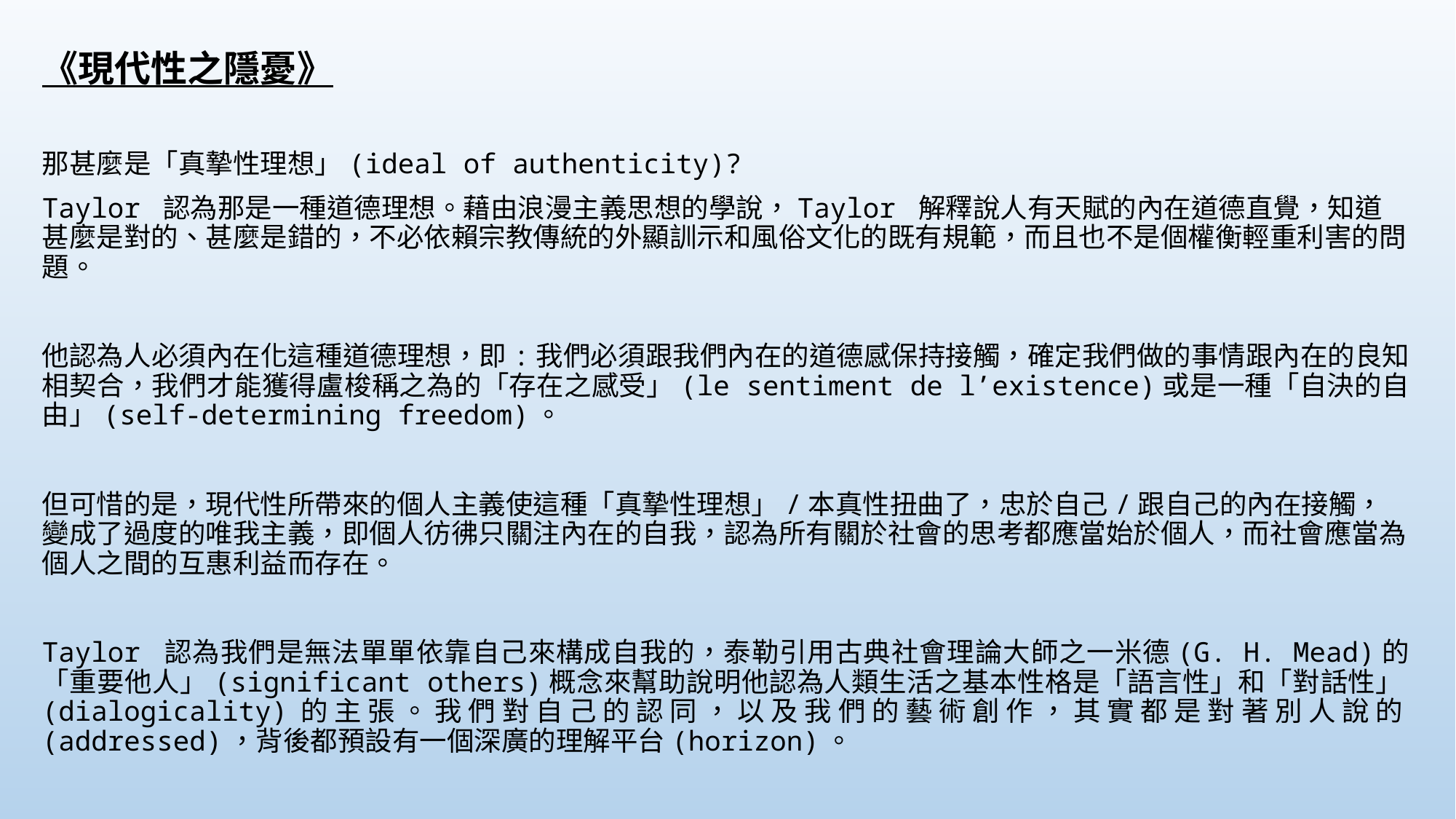

《現代性之隱憂》

那甚麼是「真摯性理想」(ideal of authenticity)?
Taylor 認為那是一種道德理想。藉由浪漫主義思想的學說，Taylor 解釋說人有天賦的內在道德直覺，知道甚麼是對的、甚麼是錯的，不必依賴宗教傳統的外顯訓示和風俗文化的既有規範，而且也不是個權衡輕重利害的問題。

他認為人必須內在化這種道德理想，即:我們必須跟我們內在的道德感保持接觸，確定我們做的事情跟內在的良知相契合，我們才能獲得盧梭稱之為的「存在之感受」(le sentiment de l’existence)或是一種「自決的自由」(self-determining freedom)。

但可惜的是，現代性所帶來的個人主義使這種「真摯性理想」/本真性扭曲了，忠於自己/跟自己的內在接觸，變成了過度的唯我主義，即個人彷彿只關注內在的自我，認為所有關於社會的思考都應當始於個人，而社會應當為個人之間的互惠利益而存在。

Taylor 認為我們是無法單單依靠自己來構成自我的，泰勒引用古典社會理論大師之一米德(G. H. Mead)的「重要他人」(significant others)概念來幫助說明他認為人類生活之基本性格是「語言性」和「對話性」(dialogicality)的主張。我們對自己的認同，以及我們的藝術創作，其實都是對著別人說的(addressed)，背後都預設有一個深廣的理解平台(horizon)。